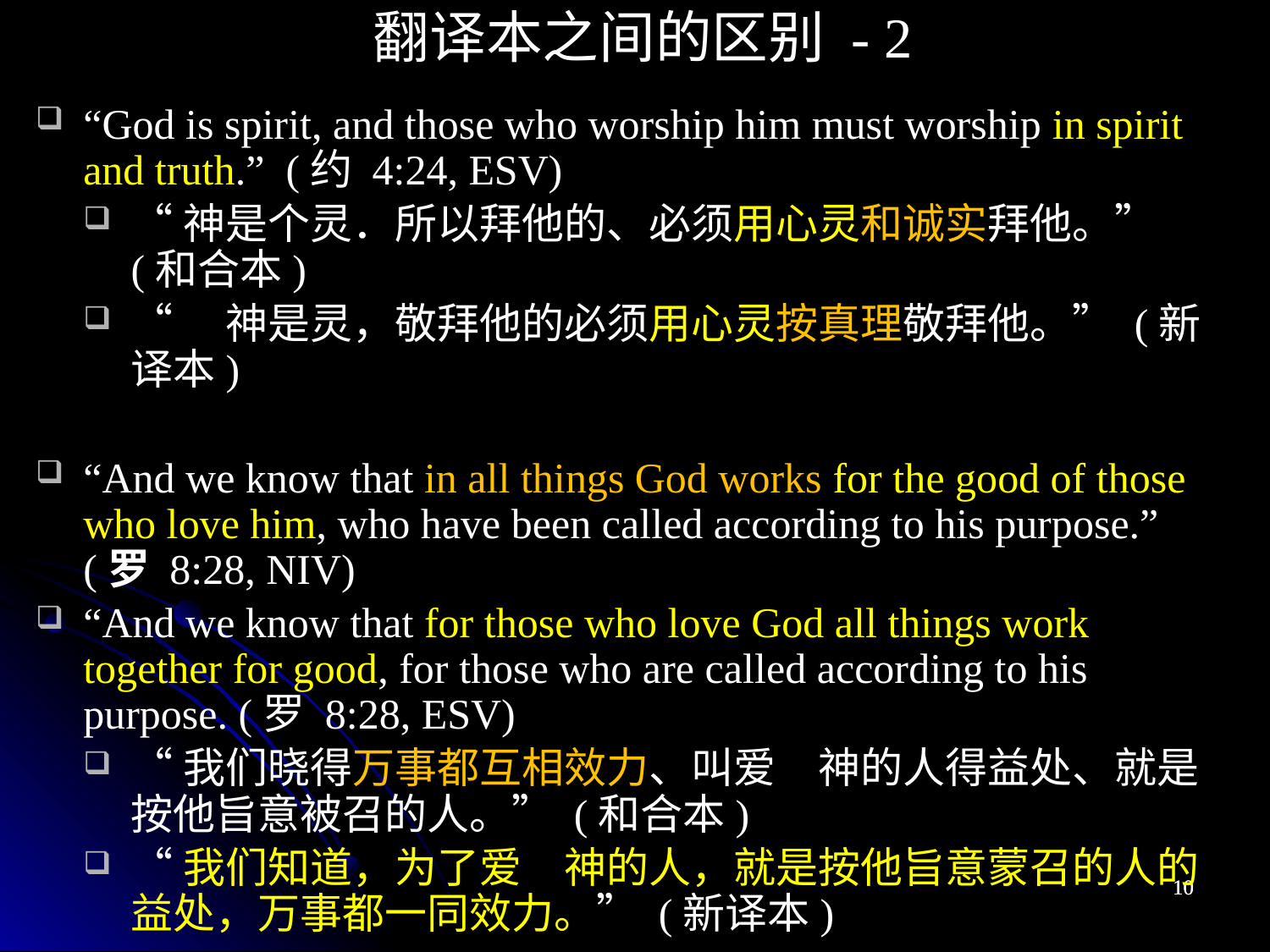

翻译本之间的区别 - 2
“God is spirit, and those who worship him must worship in spirit and truth.”  (约 4:24, ESV)
“神是个灵．所以拜他的、必须用心灵和诚实拜他。” (和合本)
“　神是灵，敬拜他的必须用心灵按真理敬拜他。” (新译本)

“And we know that in all things God works for the good of those who love him, who have been called according to his purpose.”  (罗 8:28, NIV)
“And we know that for those who love God all things work together for good, for those who are called according to his purpose. (罗 8:28, ESV)
“我们晓得万事都互相效力、叫爱　神的人得益处、就是按他旨意被召的人。” (和合本)
“我们知道，为了爱　神的人，就是按他旨意蒙召的人的益处，万事都一同效力。” (新译本)
10
10